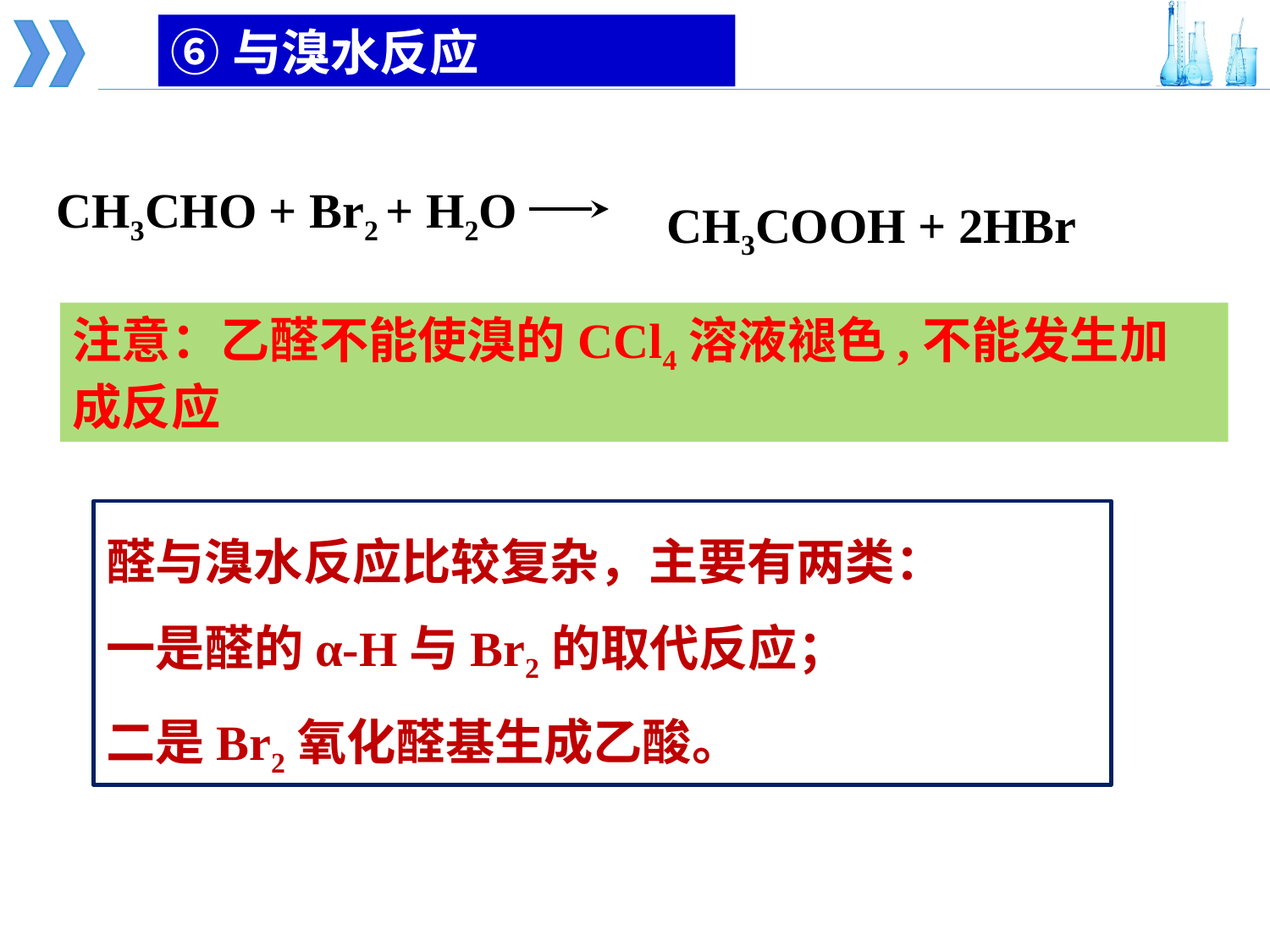

⑥与溴水反应
CH3CHO + Br2 + H2O
CH3COOH + 2HBr
注意：乙醛不能使溴的CCl4溶液褪色,不能发生加成反应
醛与溴水反应比较复杂，主要有两类：
一是醛的α-H与Br2的取代反应；
二是Br2氧化醛基生成乙酸。